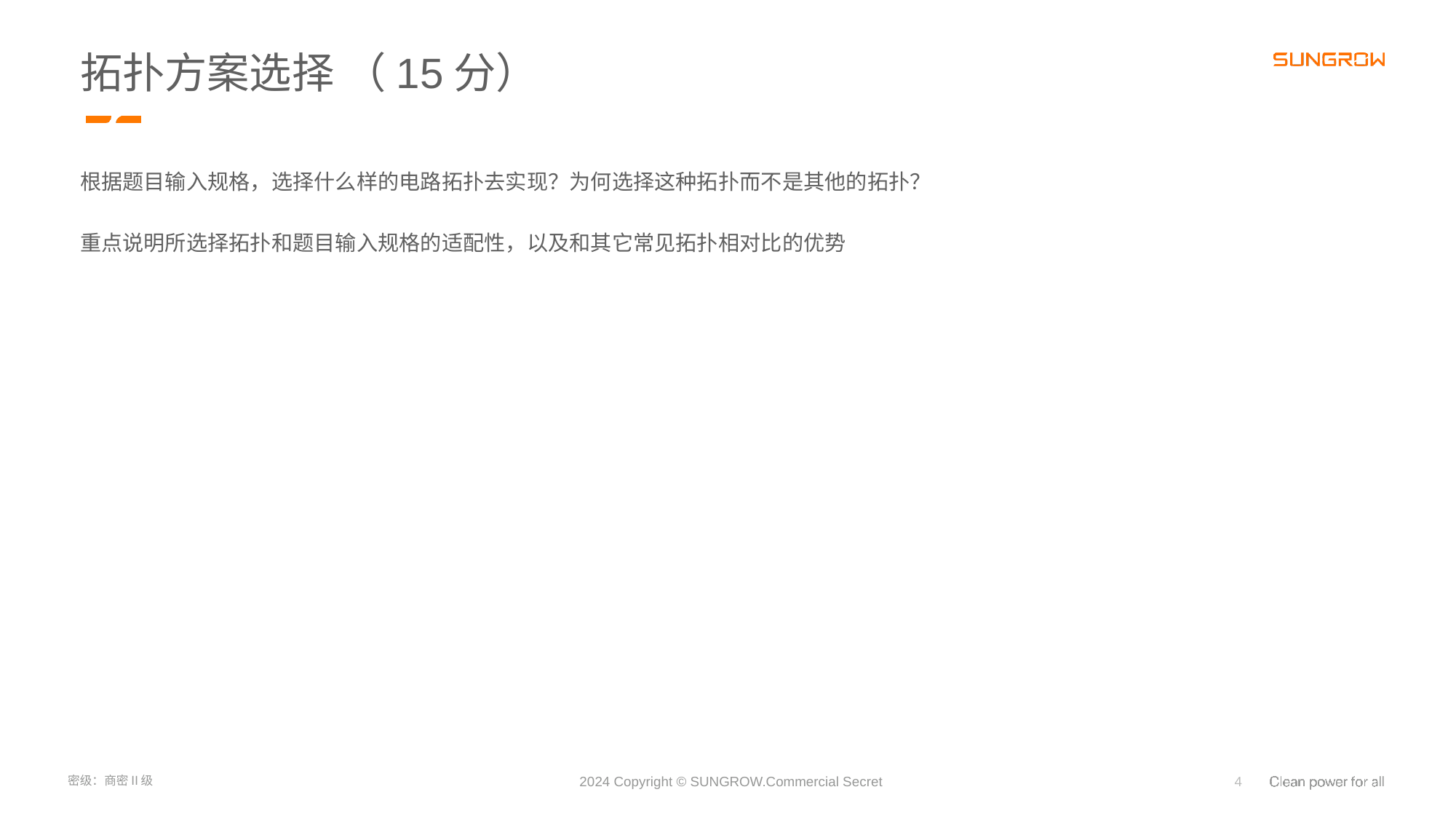

# 拓扑方案选择 （15分）
根据题目输入规格，选择什么样的电路拓扑去实现？为何选择这种拓扑而不是其他的拓扑？

重点说明所选择拓扑和题目输入规格的适配性，以及和其它常见拓扑相对比的优势
4